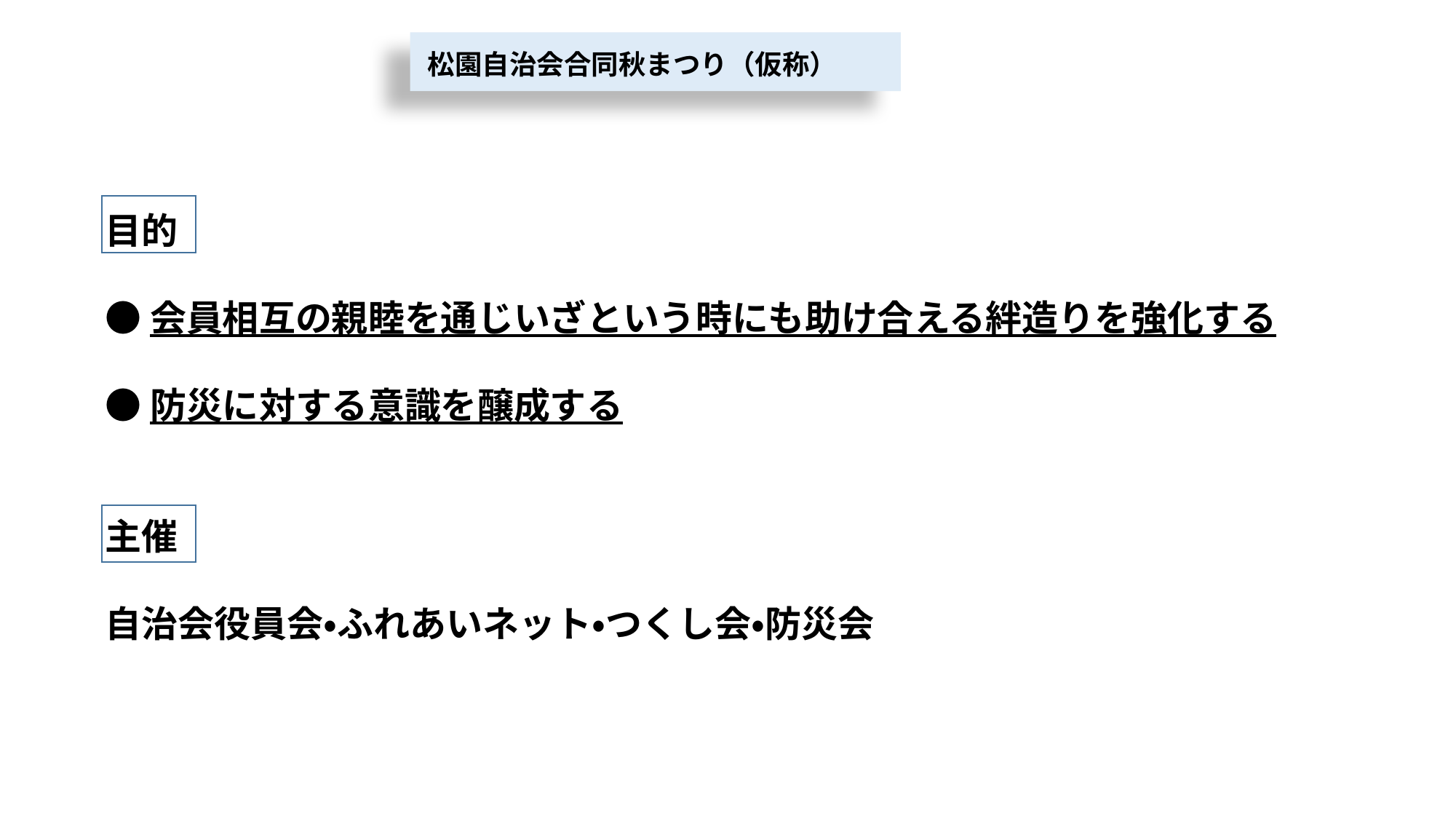

松園自治会合同秋まつり（仮称）

目的

●会員相互の親睦を通じいざという時にも助け合える絆造りを強化する

●防災に対する意識を醸成する

主催

自治会役員会・ふれあいネット・つくし会・防災会